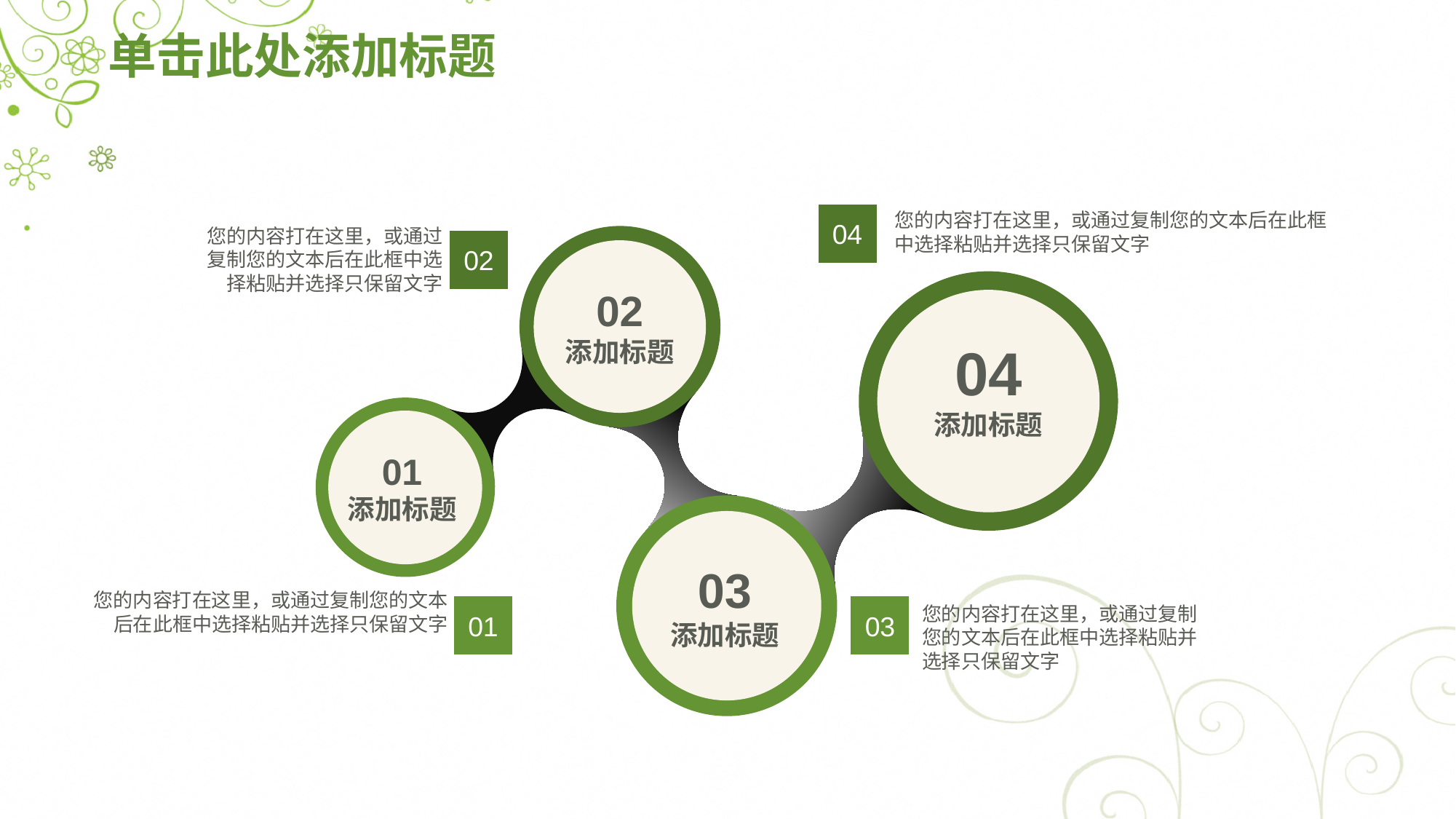

# 单击此处添加标题
您的内容打在这里，或通过复制您的文本后在此框中选择粘贴并选择只保留文字

04
您的内容打在这里，或通过复制您的文本后在此框中选择粘贴并选择只保留文字

02

02
添加标题

04
添加标题

01
添加标题

03
添加标题
您的内容打在这里，或通过复制您的文本后在此框中选择粘贴并选择只保留文字

01

03
您的内容打在这里，或通过复制您的文本后在此框中选择粘贴并选择只保留文字
8